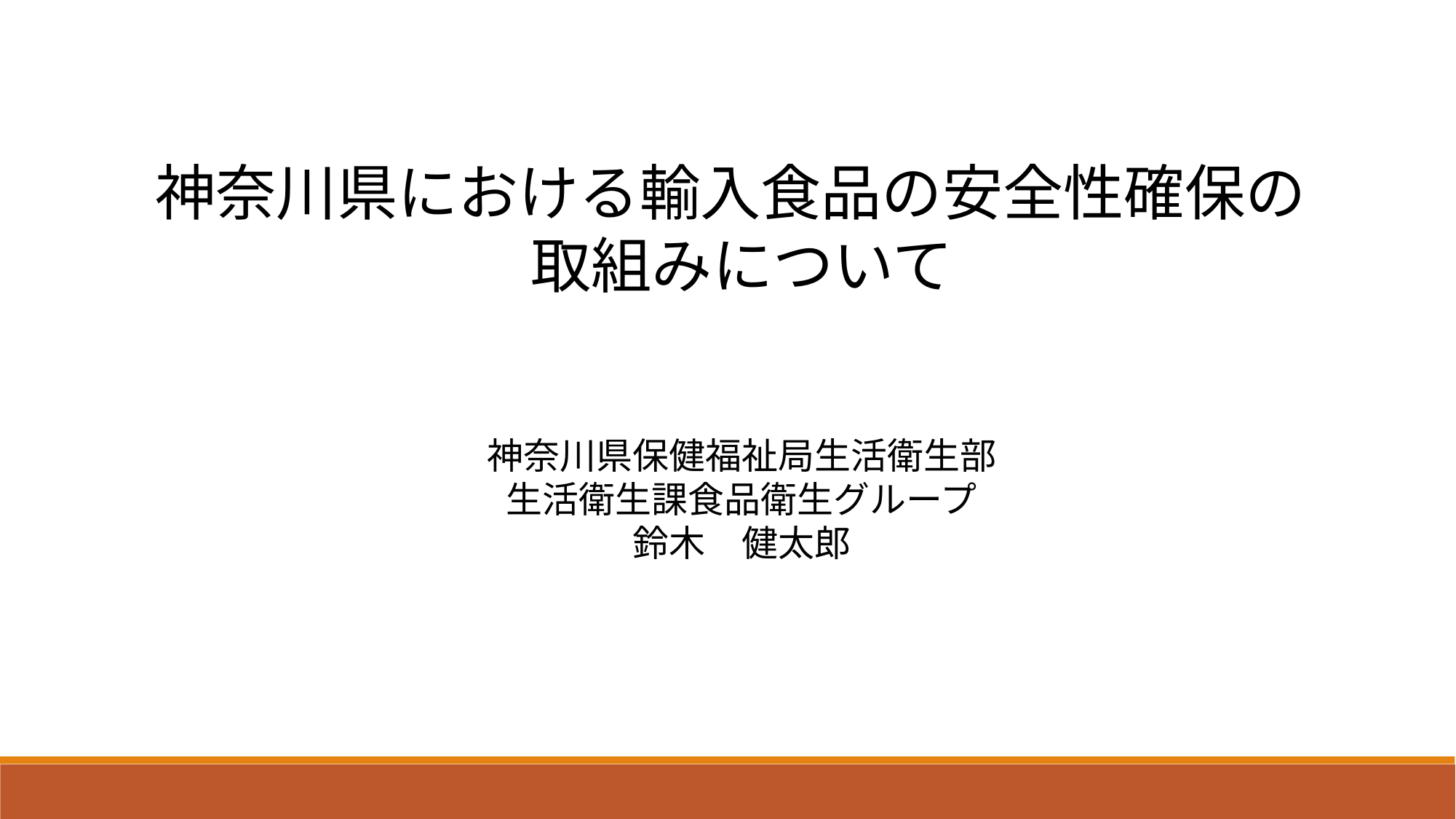

神奈川県における輸入食品の安全性確保の
取組みについて

神奈川県保健福祉局生活衛生部
生活衛生課食品衛生グループ
鈴木　健太郎